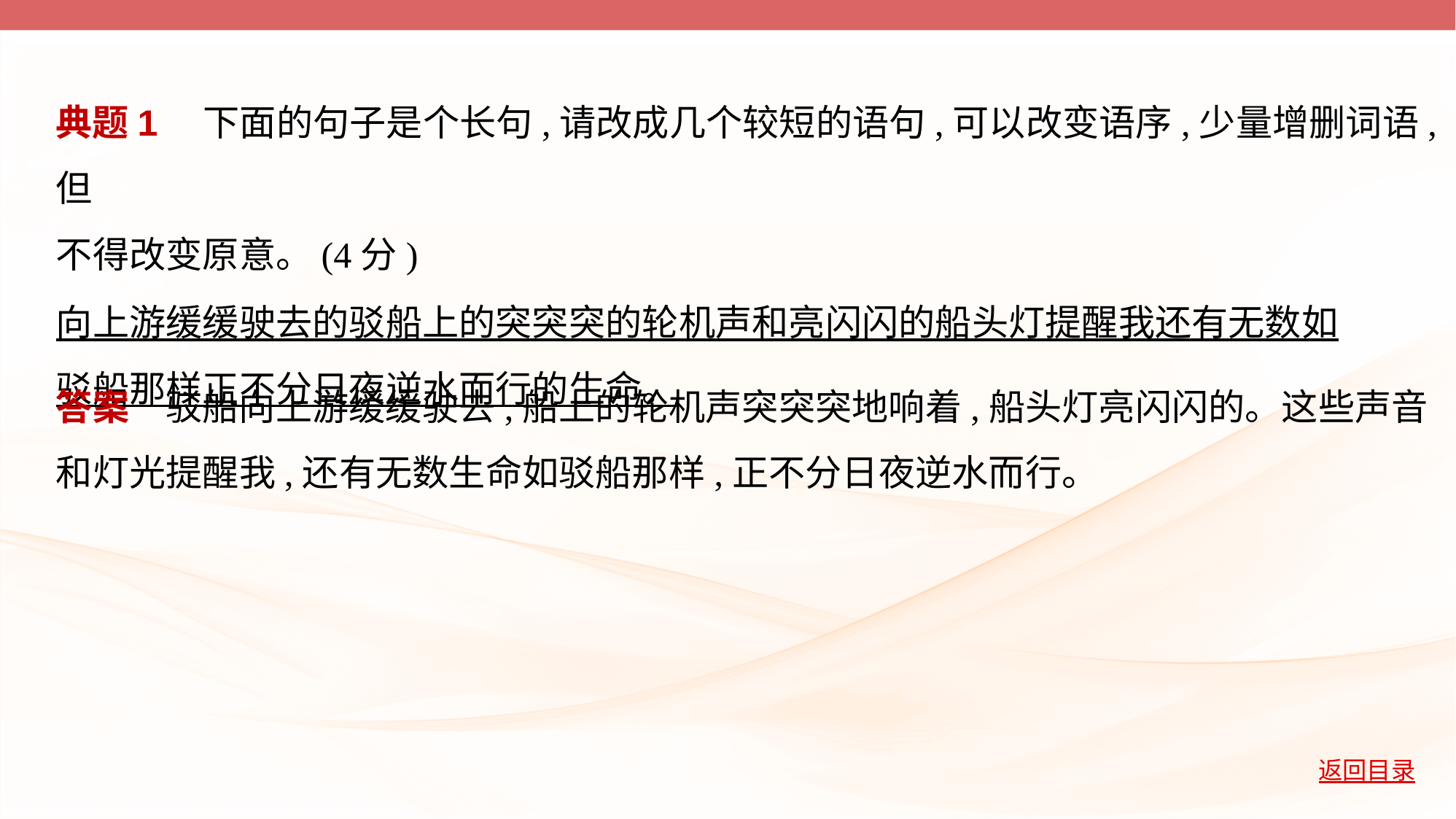

典题1　下面的句子是个长句,请改成几个较短的语句,可以改变语序,少量增删词语,但
不得改变原意。(4分)
向上游缓缓驶去的驳船上的突突突的轮机声和亮闪闪的船头灯提醒我还有无数如
驳船那样正不分日夜逆水而行的生命。
答案　驳船向上游缓缓驶去,船上的轮机声突突突地响着,船头灯亮闪闪的。这些声音
和灯光提醒我,还有无数生命如驳船那样,正不分日夜逆水而行。